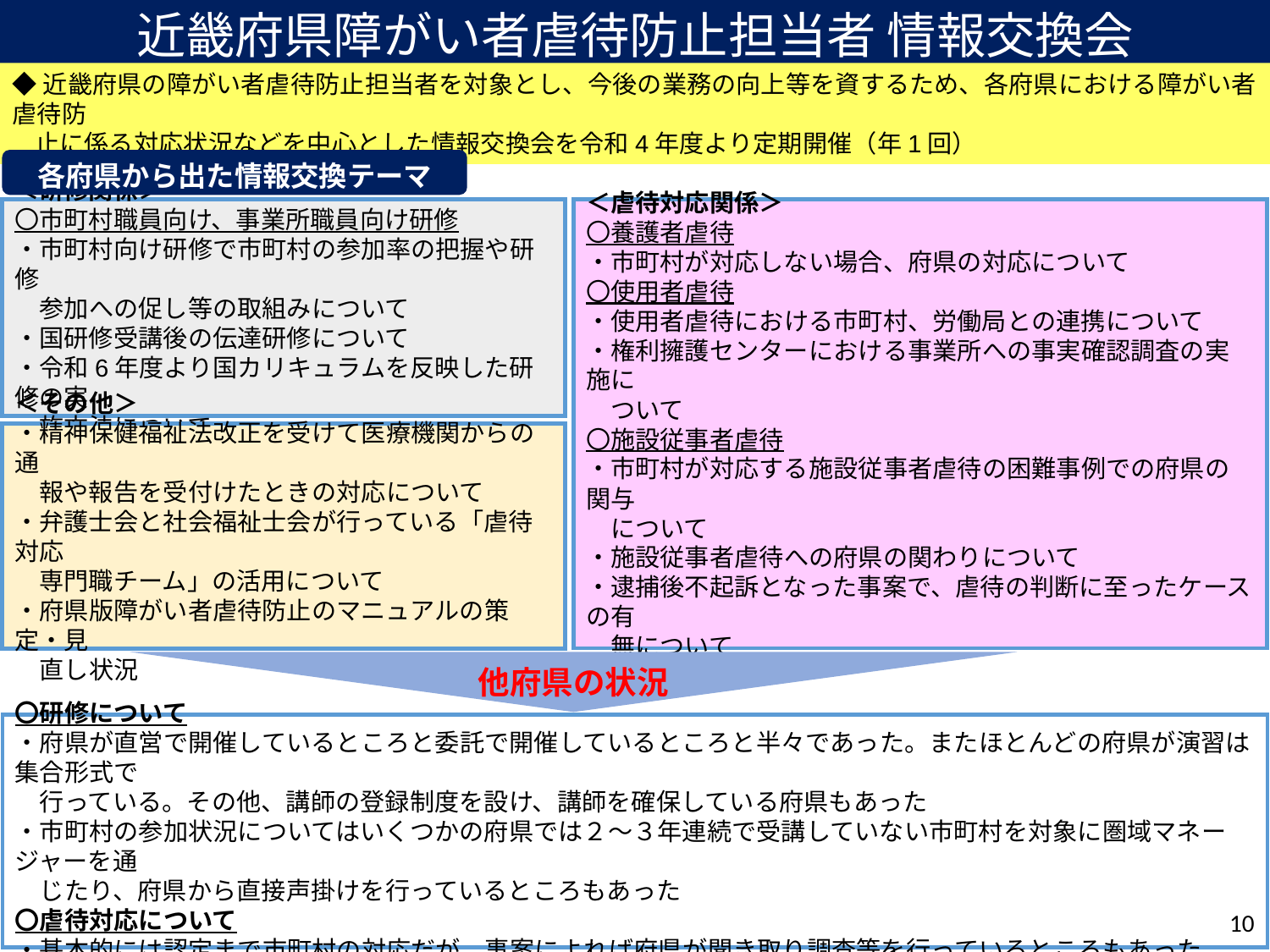

# 近畿府県障がい者虐待防止担当者 情報交換会
◆近畿府県の障がい者虐待防止担当者を対象とし、今後の業務の向上等を資するため、各府県における障がい者虐待防
   止に係る対応状況などを中心とした情報交換会を令和4年度より定期開催（年1回）
各府県から出た情報交換テーマ
＜虐待対応関係＞
〇養護者虐待
・市町村が対応しない場合、府県の対応について
〇使用者虐待
・使用者虐待における市町村、労働局との連携について
・権利擁護センターにおける事業所への事実確認調査の実施に
　ついて
〇施設従事者虐待
・市町村が対応する施設従事者虐待の困難事例での府県の関与
　について
・施設従事者虐待への府県の関わりについて
・逮捕後不起訴となった事案で、虐待の判断に至ったケースの有
　無について
＜研修関係＞
〇市町村職員向け、事業所職員向け研修
・市町村向け研修で市町村の参加率の把握や研修
　参加への促し等の取組みについて
・国研修受講後の伝達研修について
・令和6年度より国カリキュラムを反映した研修の実
　施方法について
＜その他＞
・精神保健福祉法改正を受けて医療機関からの通
　報や報告を受付けたときの対応について
・弁護士会と社会福祉士会が行っている「虐待対応
　専門職チーム」の活用について
・府県版障がい者虐待防止のマニュアルの策定・見
　直し状況
他府県の状況
〇研修について
・府県が直営で開催しているところと委託で開催しているところと半々であった。またほとんどの府県が演習は集合形式で
　行っている。その他、講師の登録制度を設け、講師を確保している府県もあった
・市町村の参加状況についてはいくつかの府県では２～３年連続で受講していない市町村を対象に圏域マネージャーを通
　じたり、府県から直接声掛けを行っているところもあった
〇虐待対応について
・基本的には認定まで市町村の対応だが、事案によれば府県が聞き取り調査等を行っているところもあった
10